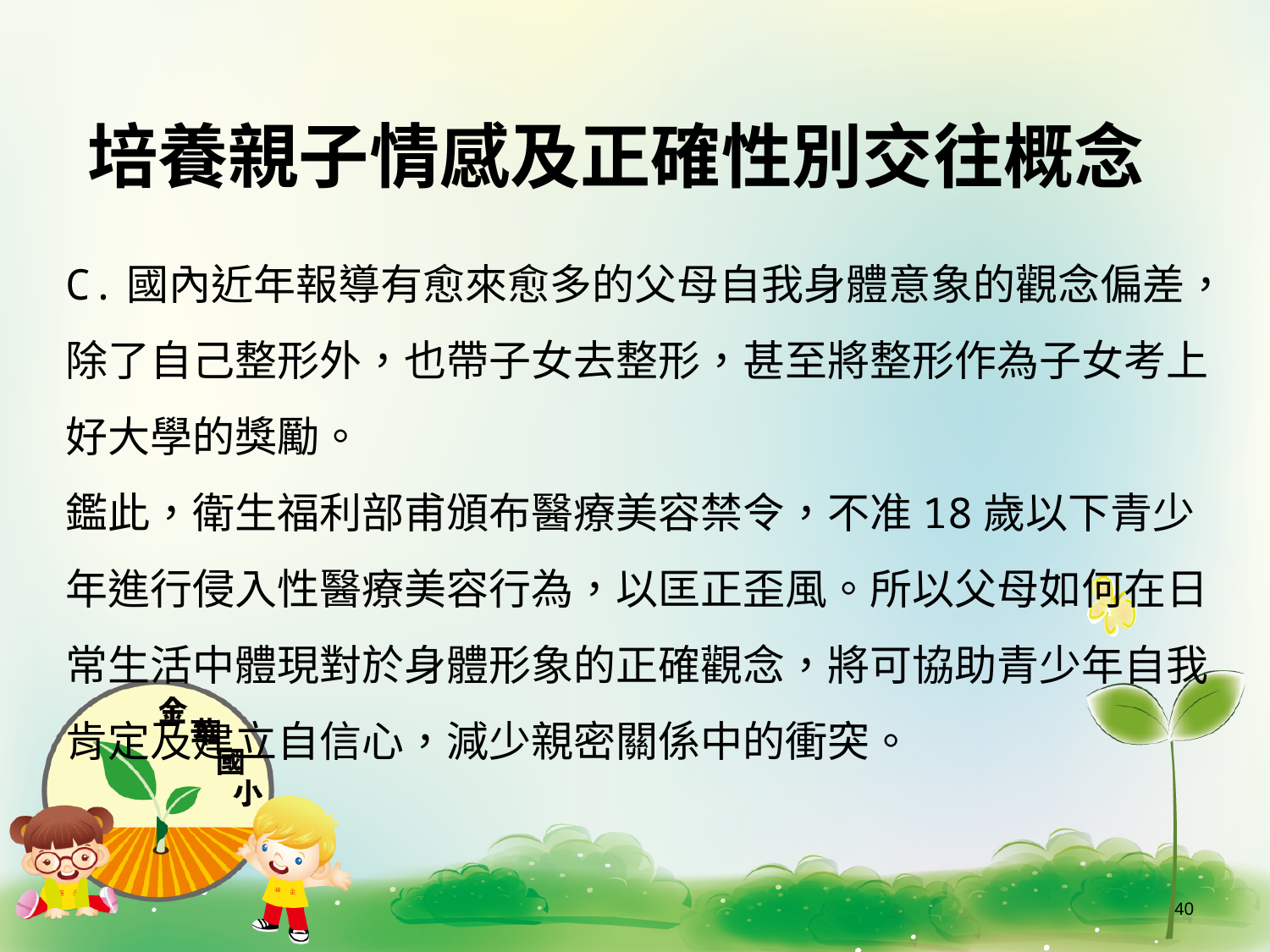

培養親子情感及正確性別交往概念
C.國內近年報導有愈來愈多的父母自我身體意象的觀念偏差，除了自己整形外，也帶子女去整形，甚至將整形作為子女考上好大學的獎勵。
鑑此，衛生福利部甫頒布醫療美容禁令，不准18歲以下青少年進行侵入性醫療美容行為，以匡正歪風。所以父母如何在日常生活中體現對於身體形象的正確觀念，將可協助青少年自我肯定及建立自信心，減少親密關係中的衝突。
40